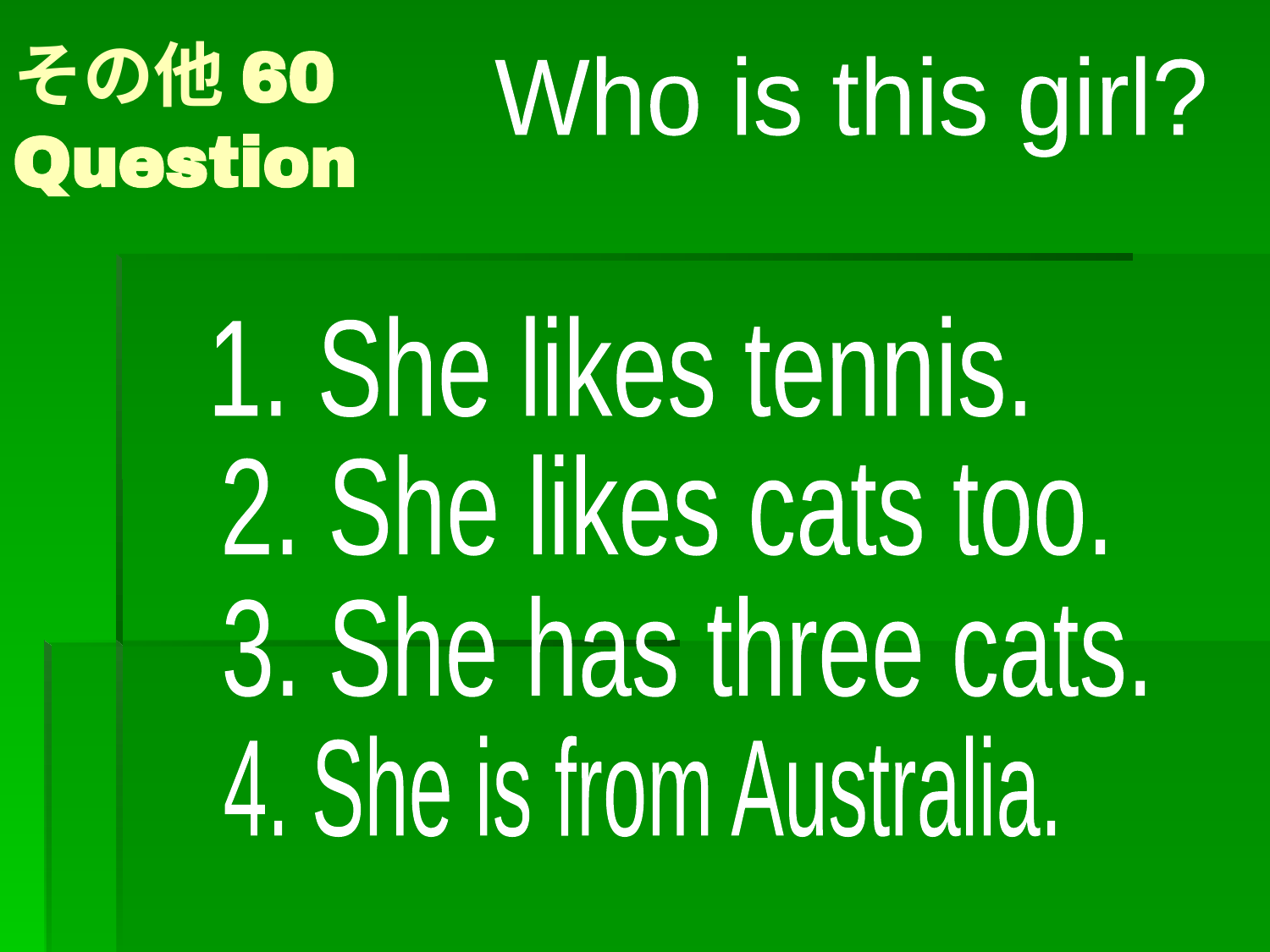

# その他60 Question
Who is this girl?
1. She likes tennis.
2. She likes cats too.
3. She has three cats.
4. She is from Australia.